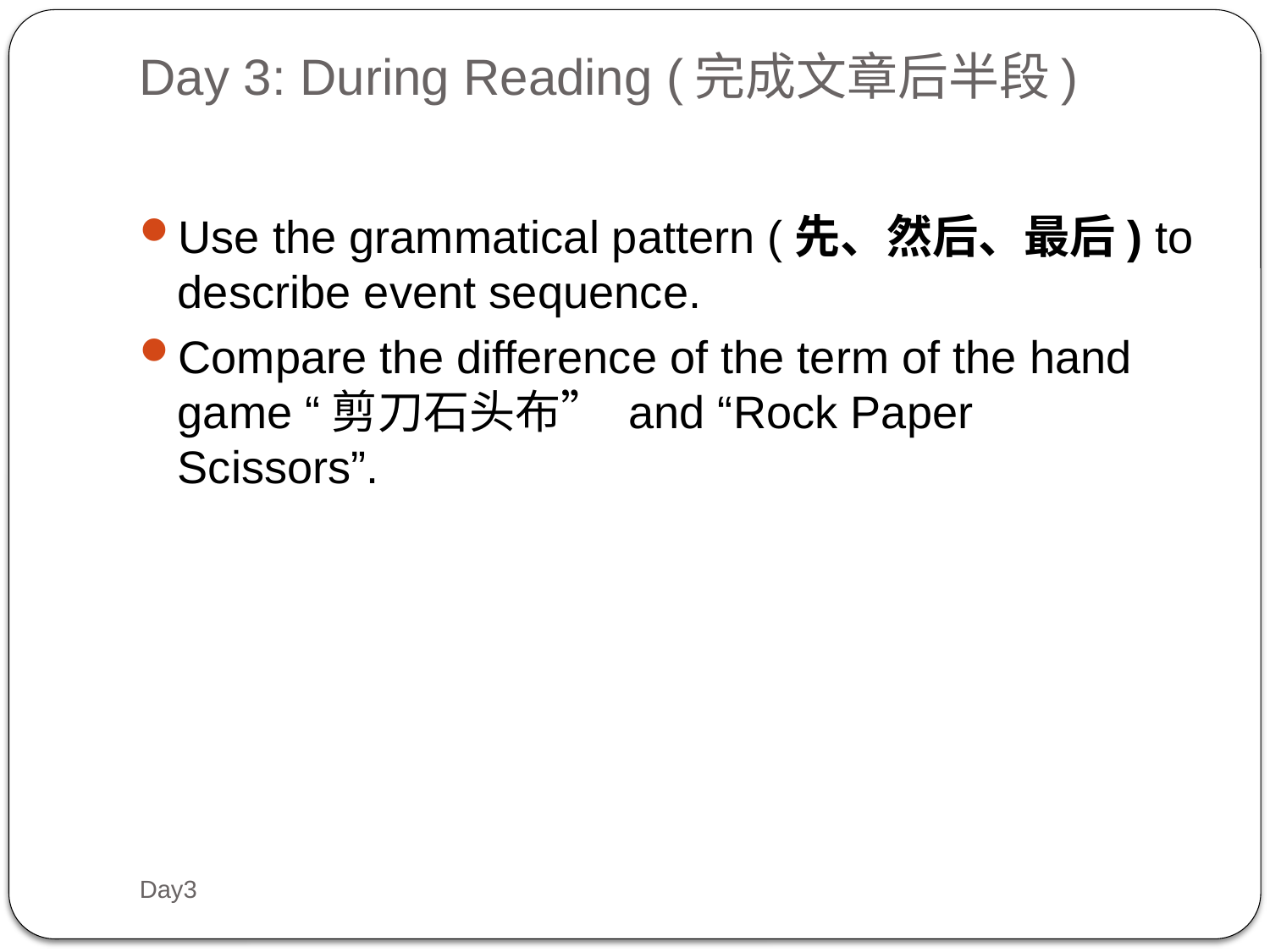

# Day 3: During Reading (完成文章后半段)
Use the grammatical pattern (先、然后、最后) to describe event sequence.
Compare the difference of the term of the hand game “剪刀石头布” and “Rock Paper  Scissors”.

Day3